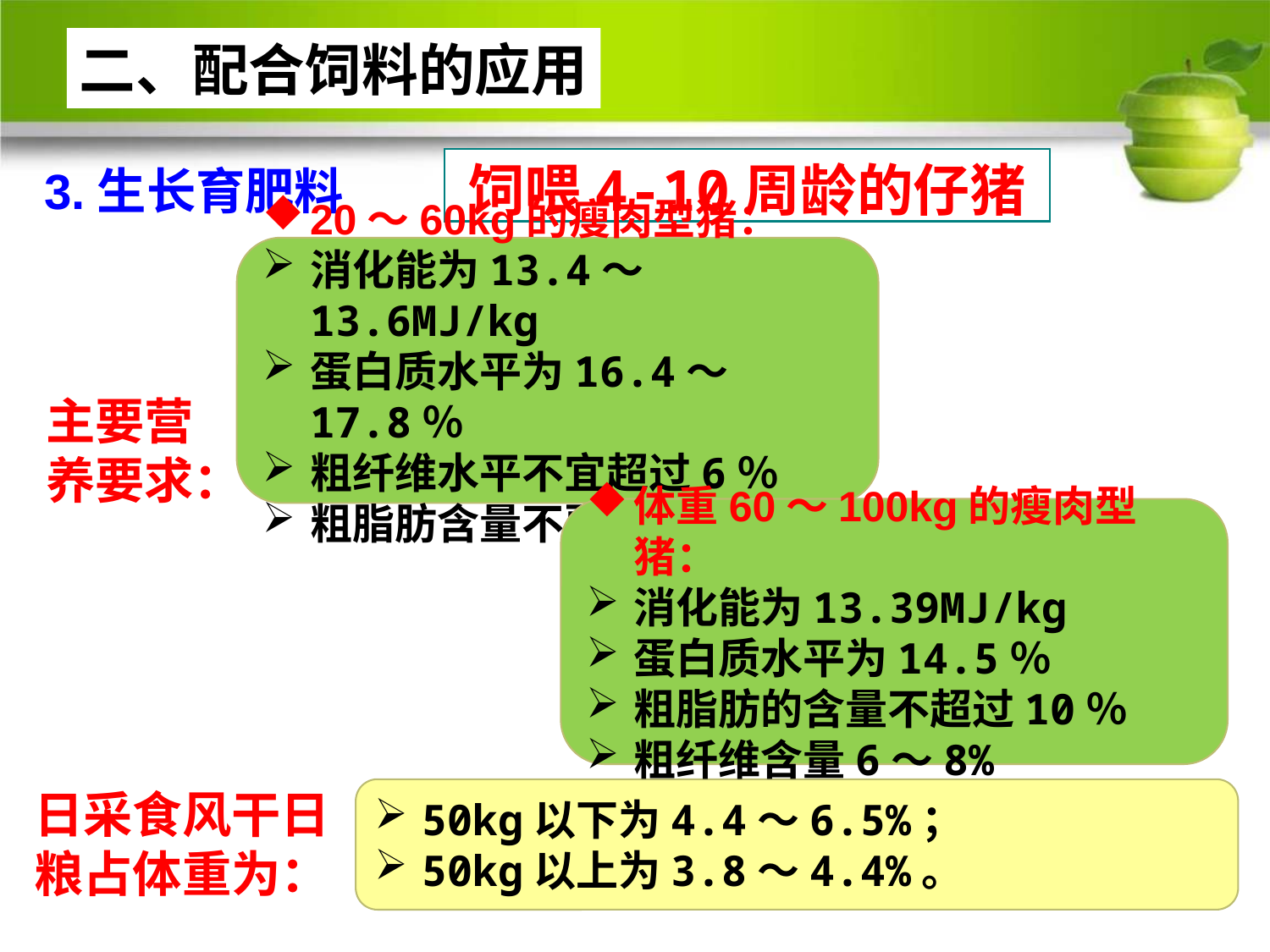

二、配合饲料的应用
饲喂4-10周龄的仔猪
# 3.生长育肥料
20～60kg的瘦肉型猪：
消化能为13.4～13.6MJ/kg
蛋白质水平为16.4～17.8％
粗纤维水平不宜超过6％
粗脂肪含量不要超过8％
主要营养要求：
体重60～100kg的瘦肉型猪：
消化能为13.39MJ/kg
蛋白质水平为14.5％
粗脂肪的含量不超过10％
粗纤维含量6～8%
日采食风干日粮占体重为：
50kg以下为4.4～6.5%；
50kg以上为3.8～4.4%。